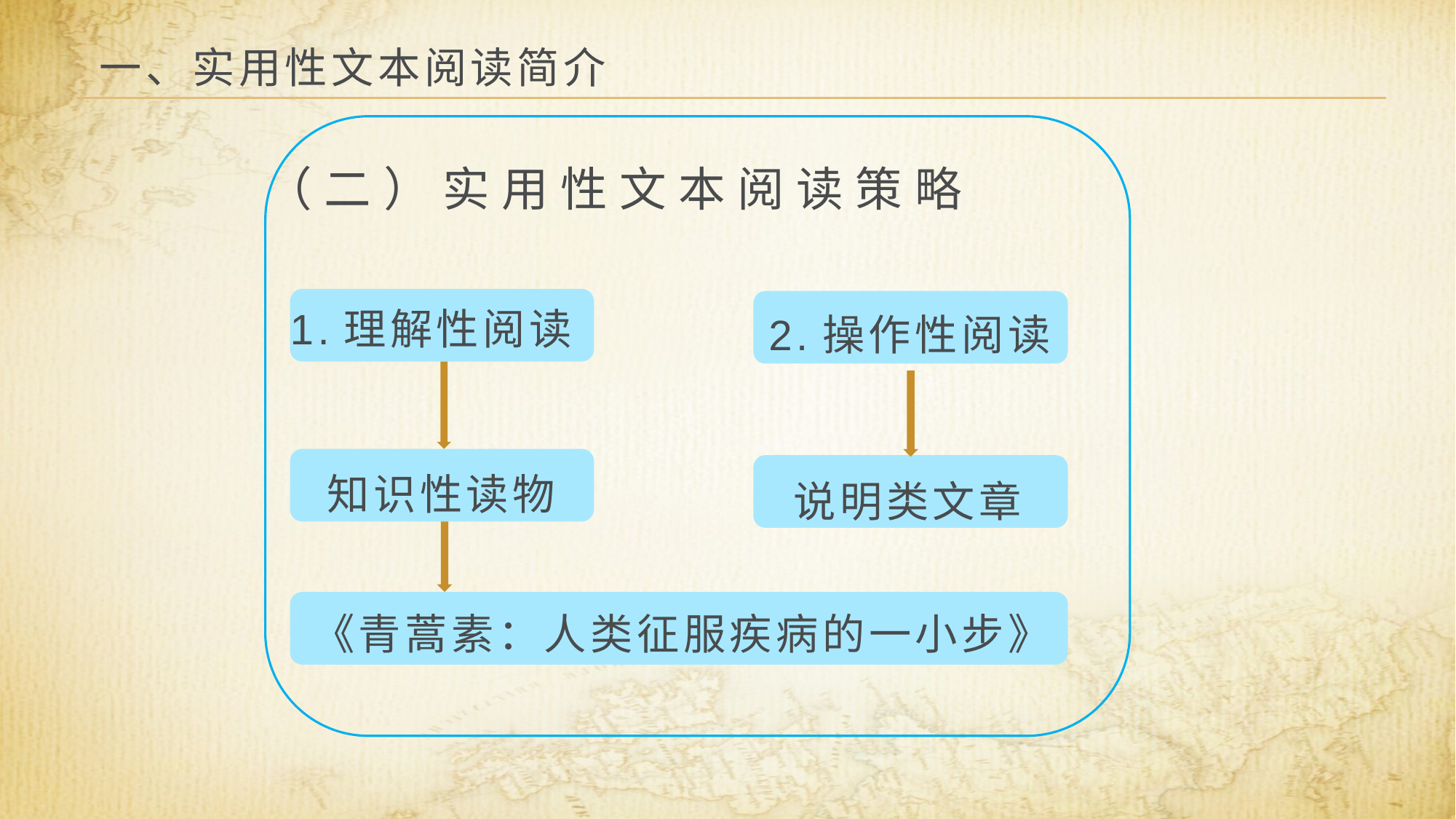

一、实用性文本阅读简介

（二）实用性文本阅读策略

1.理解性阅读
2.操作性阅读

知识性读物

说明类文章

《青蒿素：人类征服疾病的一小步》